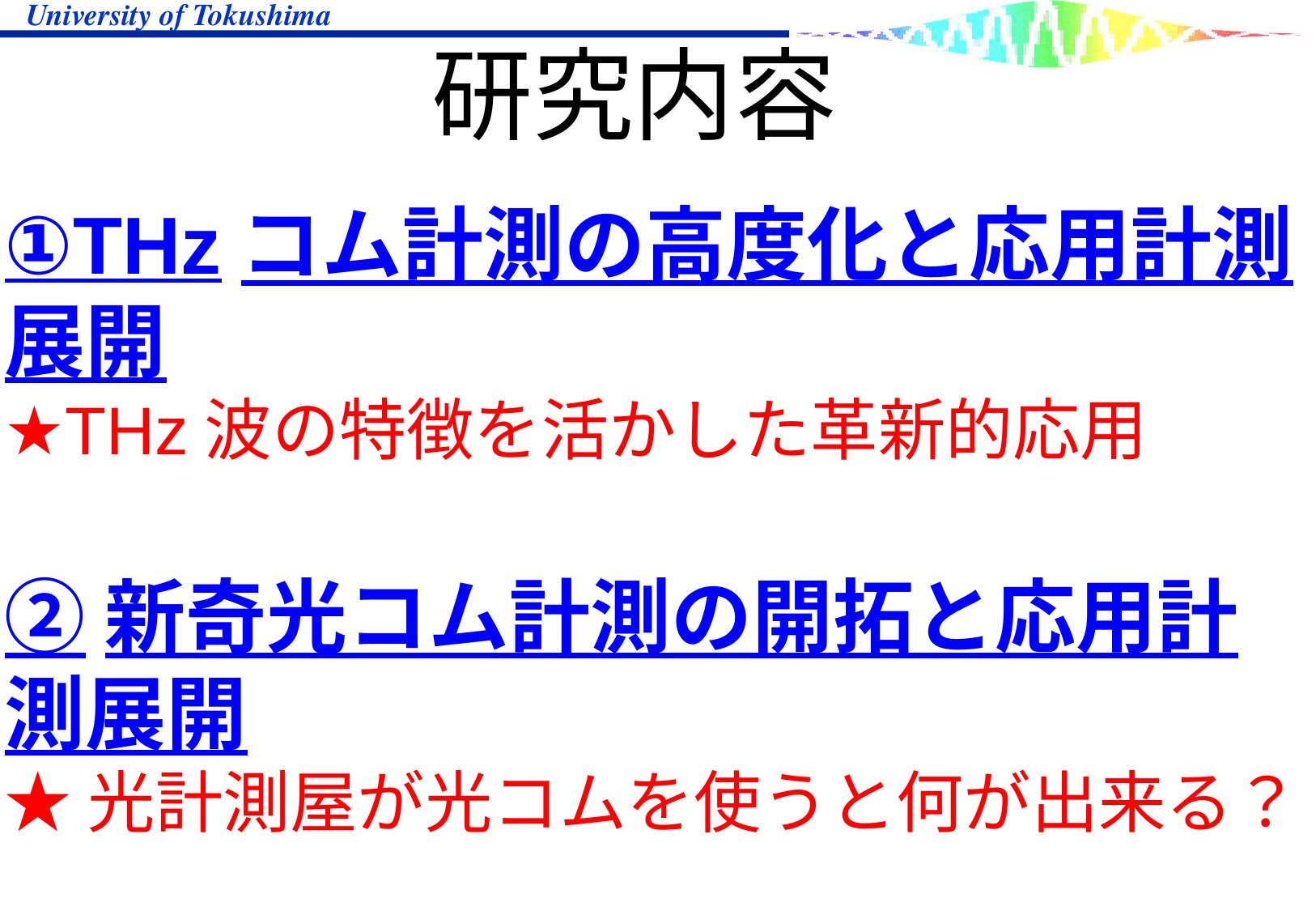

# 研究内容
①THzコム計測の高度化と応用計測展開
★THz波の特徴を活かした革新的応用

②新奇光コム計測の開拓と応用計測展開
★光計測屋が光コムを使うと何が出来る？